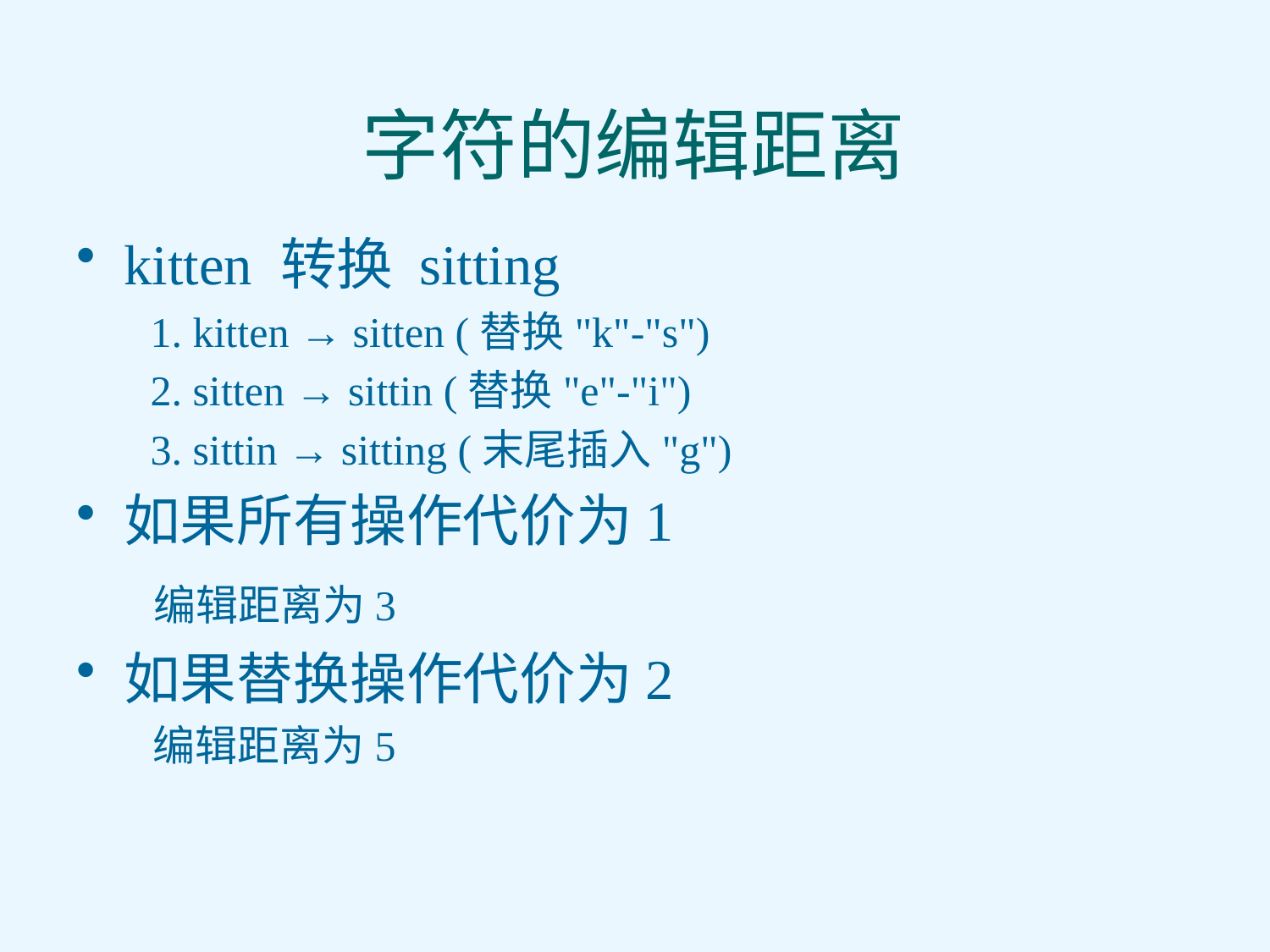

# 字符的编辑距离
kitten 转换 sitting
       1. kitten → sitten (替换"k"-"s")
       2. sitten → sittin (替换"e"-"i")
       3. sittin → sitting (末尾插入"g")
如果所有操作代价为1
     编辑距离为3
如果替换操作代价为2
       编辑距离为5